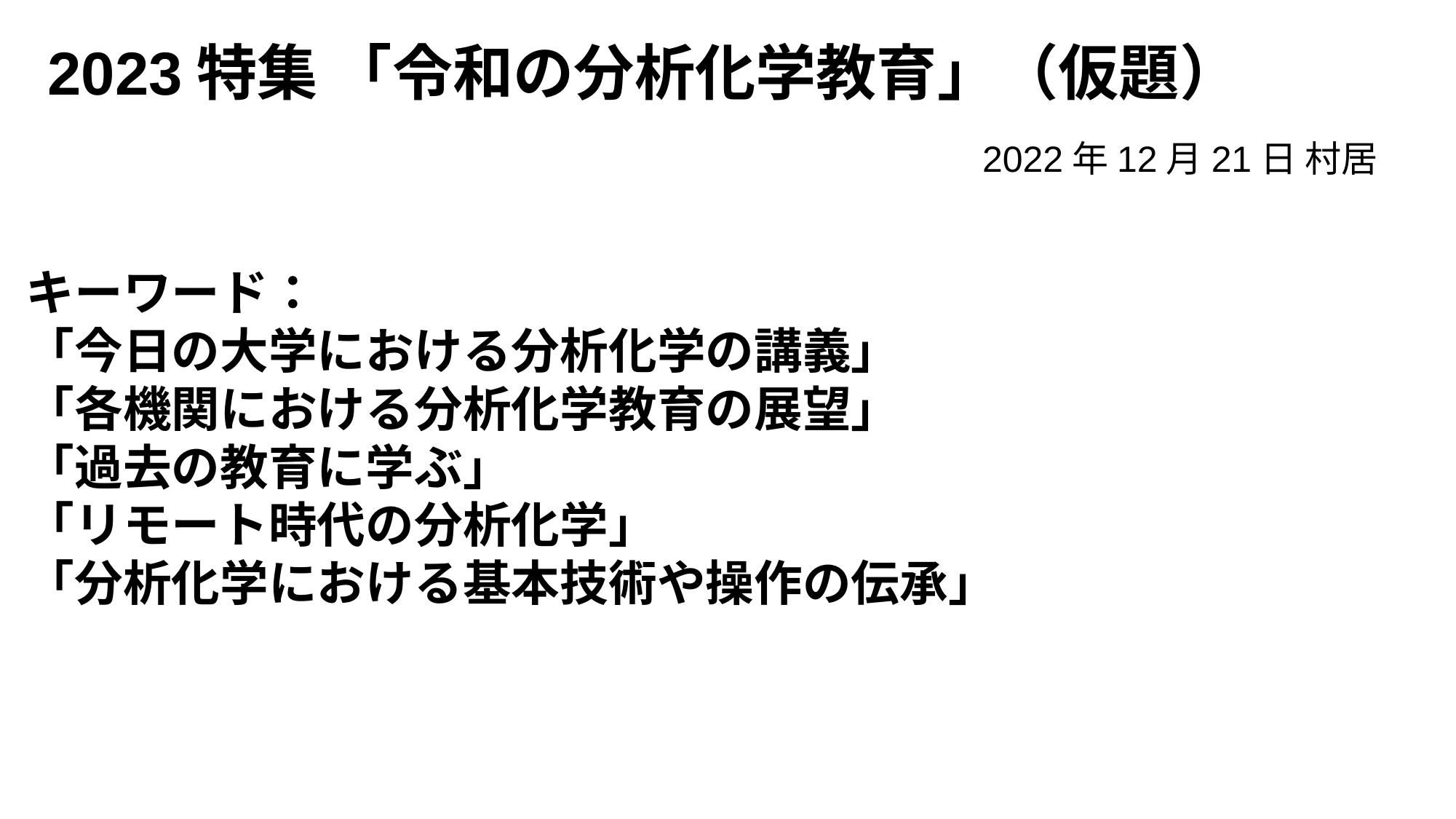

2023特集 「令和の分析化学教育」（仮題）
2022年12月21日 村居
キーワード：
「今日の大学における分析化学の講義」
「各機関における分析化学教育の展望」
「過去の教育に学ぶ」
「リモート時代の分析化学」
「分析化学における基本技術や操作の伝承」